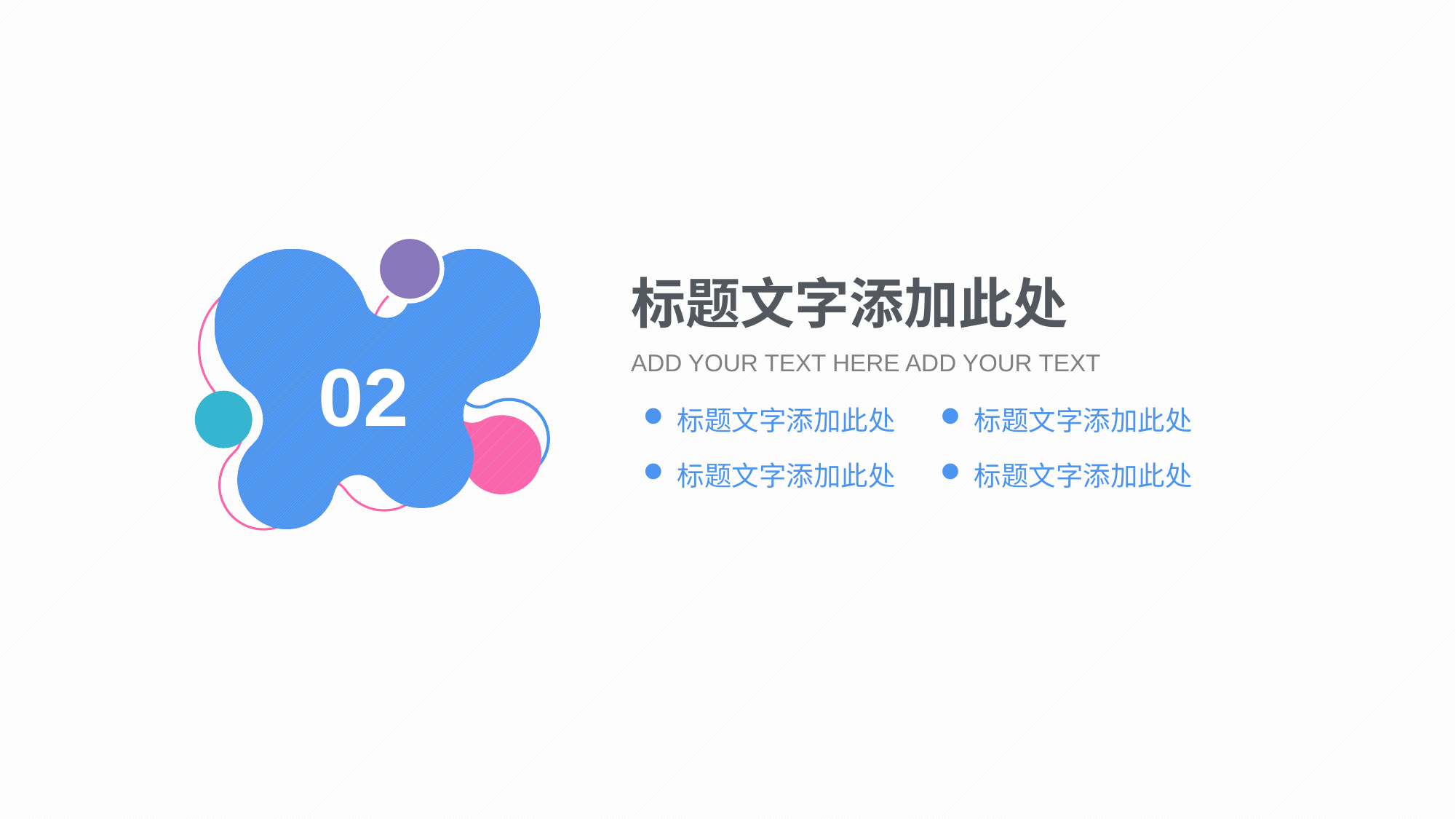

标题文字添加此处
02
ADD YOUR TEXT HERE ADD YOUR TEXT
标题文字添加此处
标题文字添加此处
标题文字添加此处
标题文字添加此处